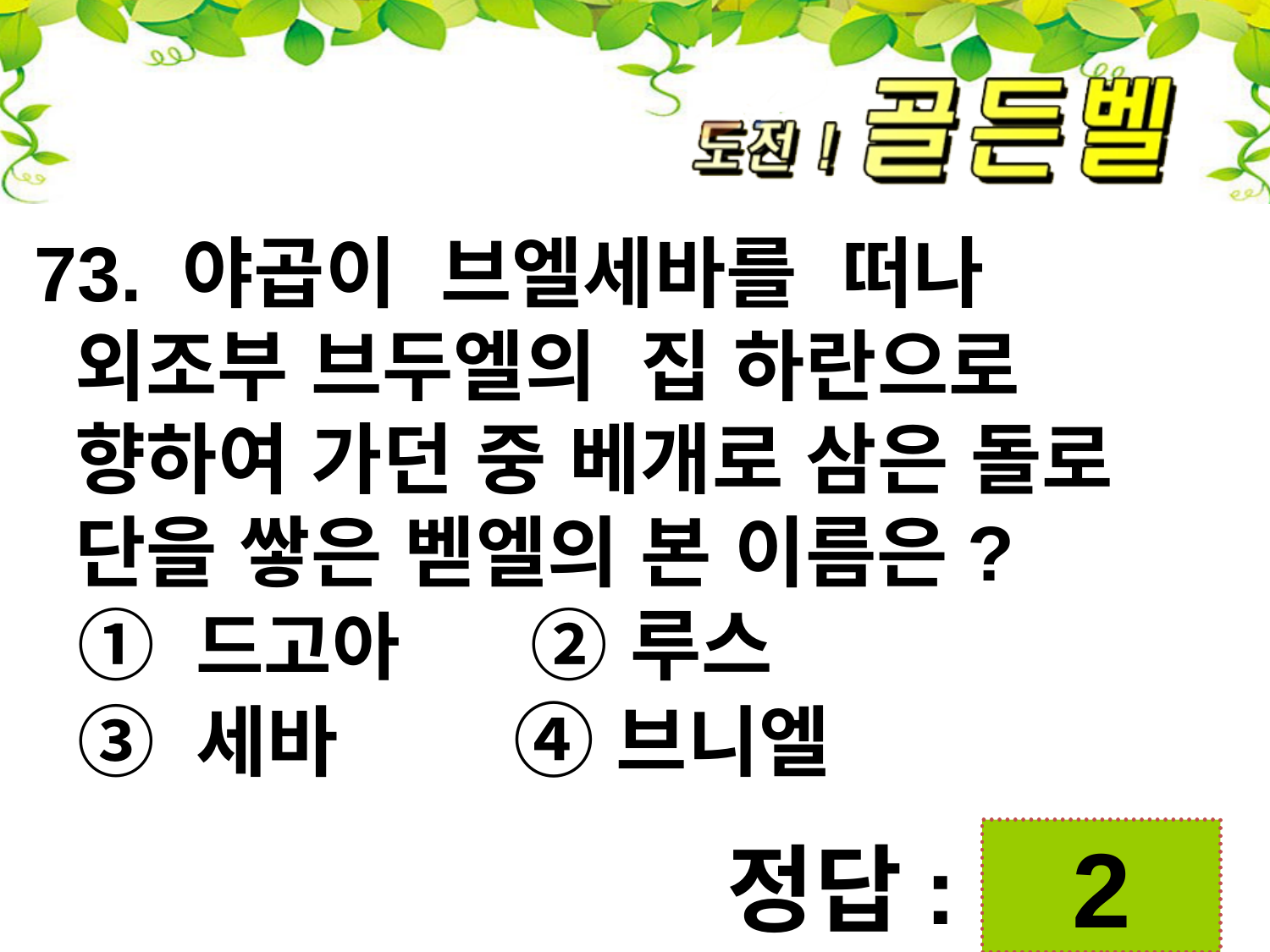

73. 야곱이  브엘세바를  떠나
  외조부 브두엘의  집 하란으로
  향하여 가던 중 베개로 삼은 돌로
  단을 쌓은 벧엘의 본 이름은?
    ① 드고아      ② 루스
   ③ 세바        ④ 브니엘
 2
정답: